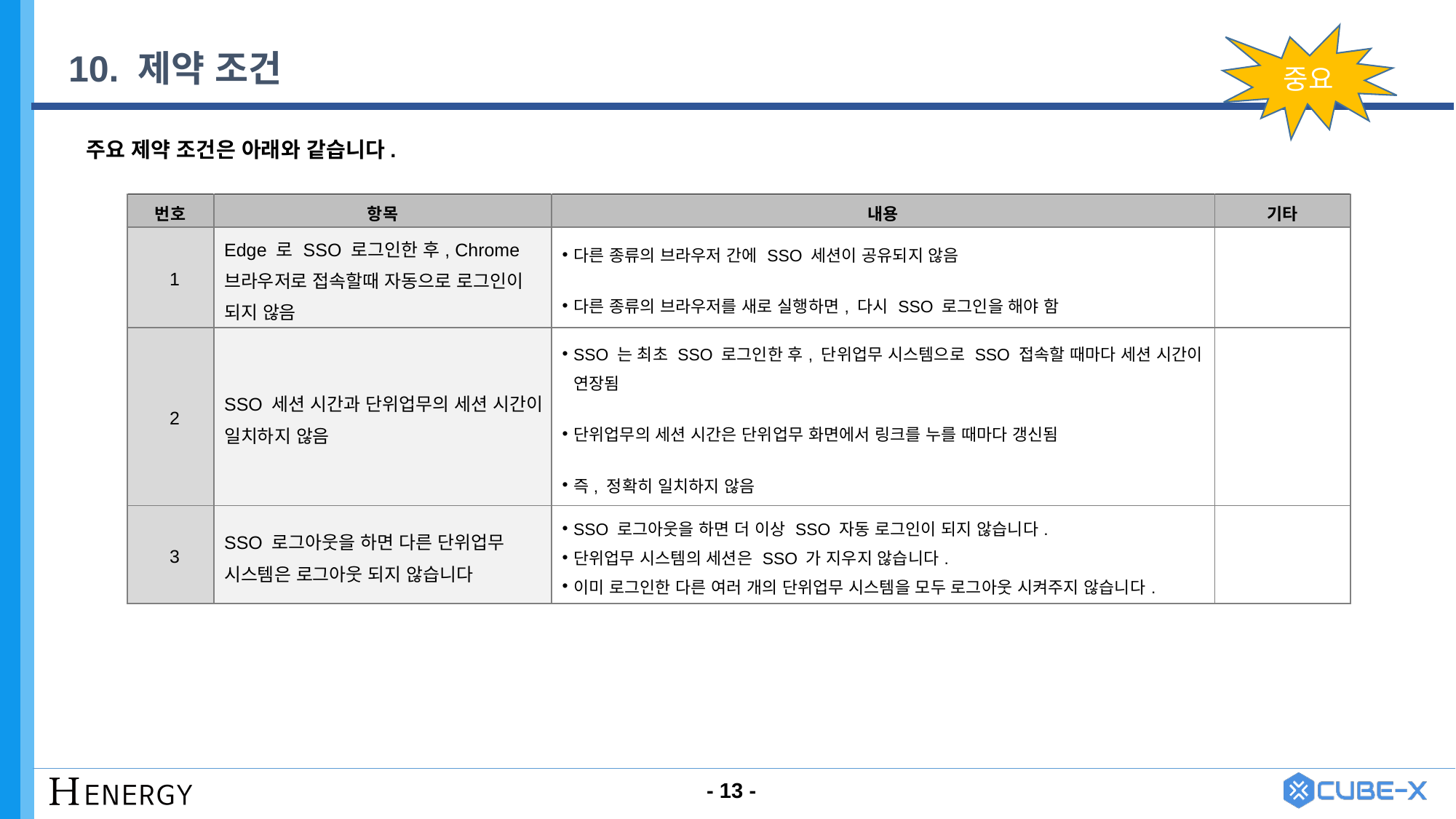

중요
# 10. 제약 조건
주요 제약 조건은 아래와 같습니다.
| 번호 | 항목 | 내용 | 기타 |
| --- | --- | --- | --- |
| 1 | Edge 로 SSO 로그인한 후, Chrome 브라우저로 접속할때 자동으로 로그인이 되지 않음 | 다른 종류의 브라우저 간에 SSO 세션이 공유되지 않음 다른 종류의 브라우저를 새로 실행하면, 다시 SSO 로그인을 해야 함 |  |
| 2 | SSO 세션 시간과 단위업무의 세션 시간이 일치하지 않음 | SSO 는 최초 SSO 로그인한 후, 단위업무 시스템으로 SSO 접속할 때마다 세션 시간이 연장됨 단위업무의 세션 시간은 단위업무 화면에서 링크를 누를 때마다 갱신됨 즉, 정확히 일치하지 않음 |  |
| 3 | SSO 로그아웃을 하면 다른 단위업무 시스템은 로그아웃 되지 않습니다 | SSO 로그아웃을 하면 더 이상 SSO 자동 로그인이 되지 않습니다. 단위업무 시스템의 세션은 SSO 가 지우지 않습니다. 이미 로그인한 다른 여러 개의 단위업무 시스템을 모두 로그아웃 시켜주지 않습니다. |  |
- 13 -